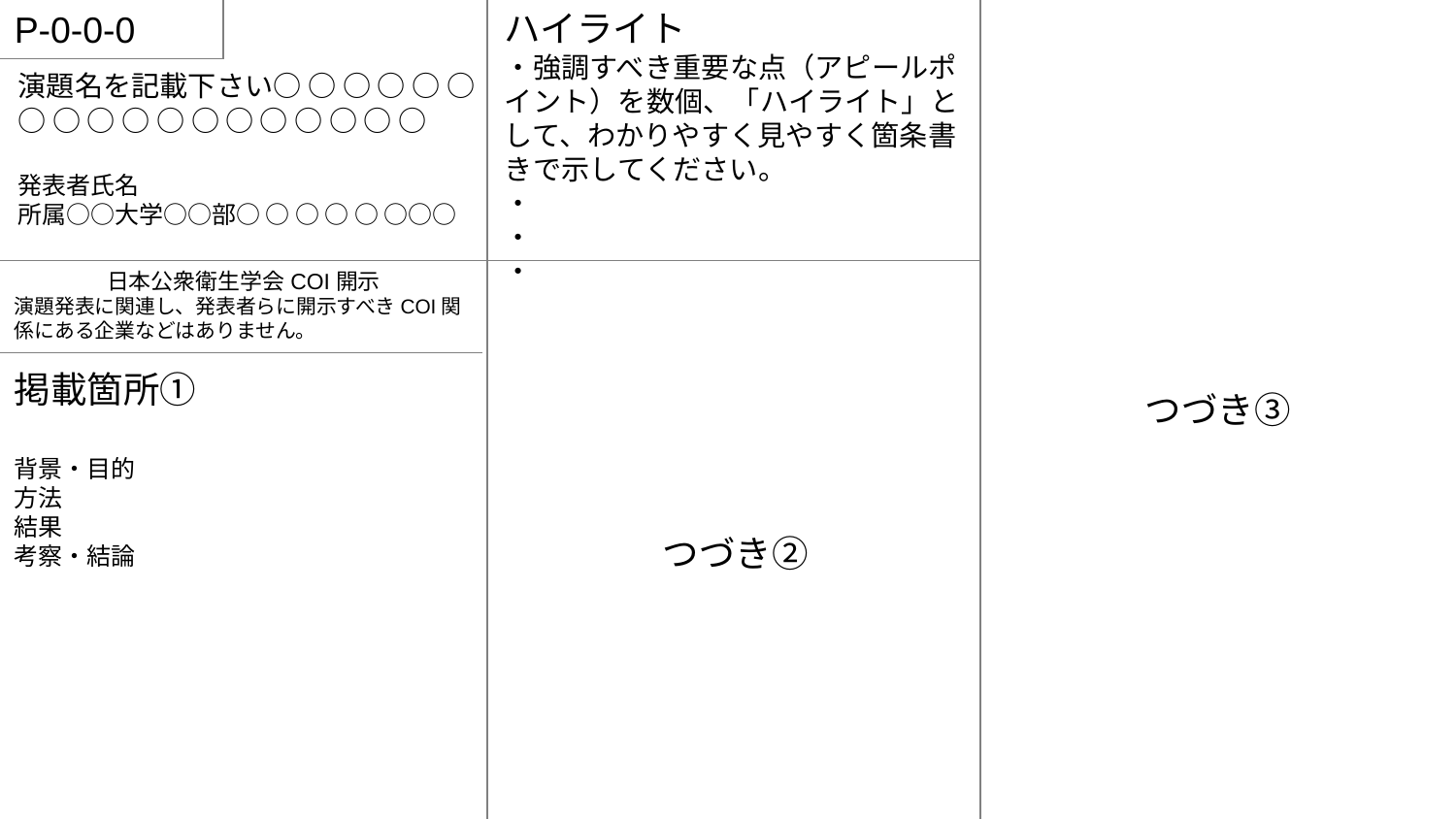

P-0-0-0
ご自身の演題番号を表記してください。
演題番号は採択通知メールに記載されています。
登録されている演題名、発表者氏名、所属を記載下さい。
ハイライト
・強調すべき重要な点（アピールポイント）を数個、「ハイライト」として、わかりやすく見やすく箇条書きで示してください。
・
・
・
演題名を記載下さい○ ○ ○ ○ ○ ○ ○ ○ ○ ○ ○ ○ ○ ○ ○ ○ ○ ○

発表者氏名
所属○○大学○○部○ ○ ○ ○ ○ ○○○
日本公衆衛生学会COI開示
演題発表に関連し、発表者らに開示すべきCOI関係にある企業などはありません。
掲載箇所①

背景・目的
方法
結果
考察・結論
つづき③
つづき②
COI申告について
COI申告該当者は以下の通りです。
・筆頭演者（開示すべきCOIの有無に関わらずCOI申告が必要です）。
・開示すべきCOIがある共同演者（開示すべきCOIがない共著者はCOI申告書を提出する必要はございません。）
開示すべきCOIがある場合は
以下参考に記載をしてください。
日本公衆衛生学会COI開示
演題発表に関連し、発表者らが開示すべきCOI関係にある企業等は下記です。

発表者全員、過去3年間を一括して
講演料：A会社、B会社
原稿料：C会社
奨学寄附金：B者、D社